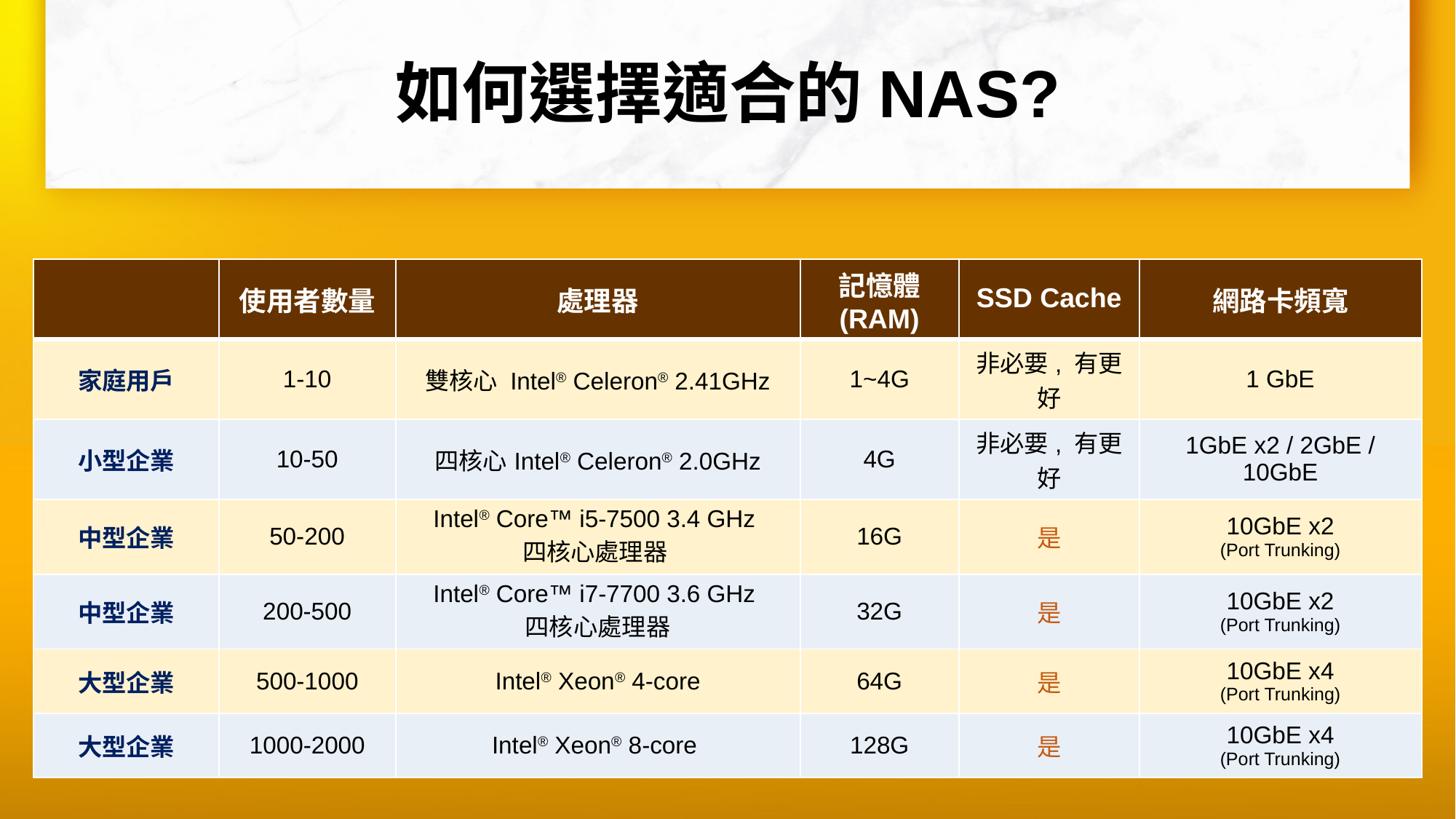

# 如何選擇適合的NAS?​
|  | 使用者數量 | 處理器 | 記憶體 (RAM) | SSD Cache | 網路卡頻寬 |
| --- | --- | --- | --- | --- | --- |
| 家庭用戶 | 1-10 | 雙核心 Intel® Celeron® 2.41GHz | 1~4G | 非必要, 有更好 | 1 GbE |
| 小型企業 | 10-50 | 四核心Intel® Celeron® 2.0GHz | 4G | 非必要, 有更好 | 1GbE x2 / 2GbE / 10GbE |
| 中型企業 | 50-200 | Intel® Core™ i5-7500 3.4 GHz 四核心處理器 | 16G | 是 | 10GbE x2 (Port Trunking) |
| 中型企業 | 200-500 | Intel® Core™ i7-7700 3.6 GHz 四核心處理器 | 32G | 是 | 10GbE x2 (Port Trunking) |
| 大型企業 | 500-1000 | Intel® Xeon® 4-core | 64G | 是 | 10GbE x4 (Port Trunking) |
| 大型企業 | 1000-2000 | Intel® Xeon® 8-core | 128G | 是 | 10GbE x4 (Port Trunking) |